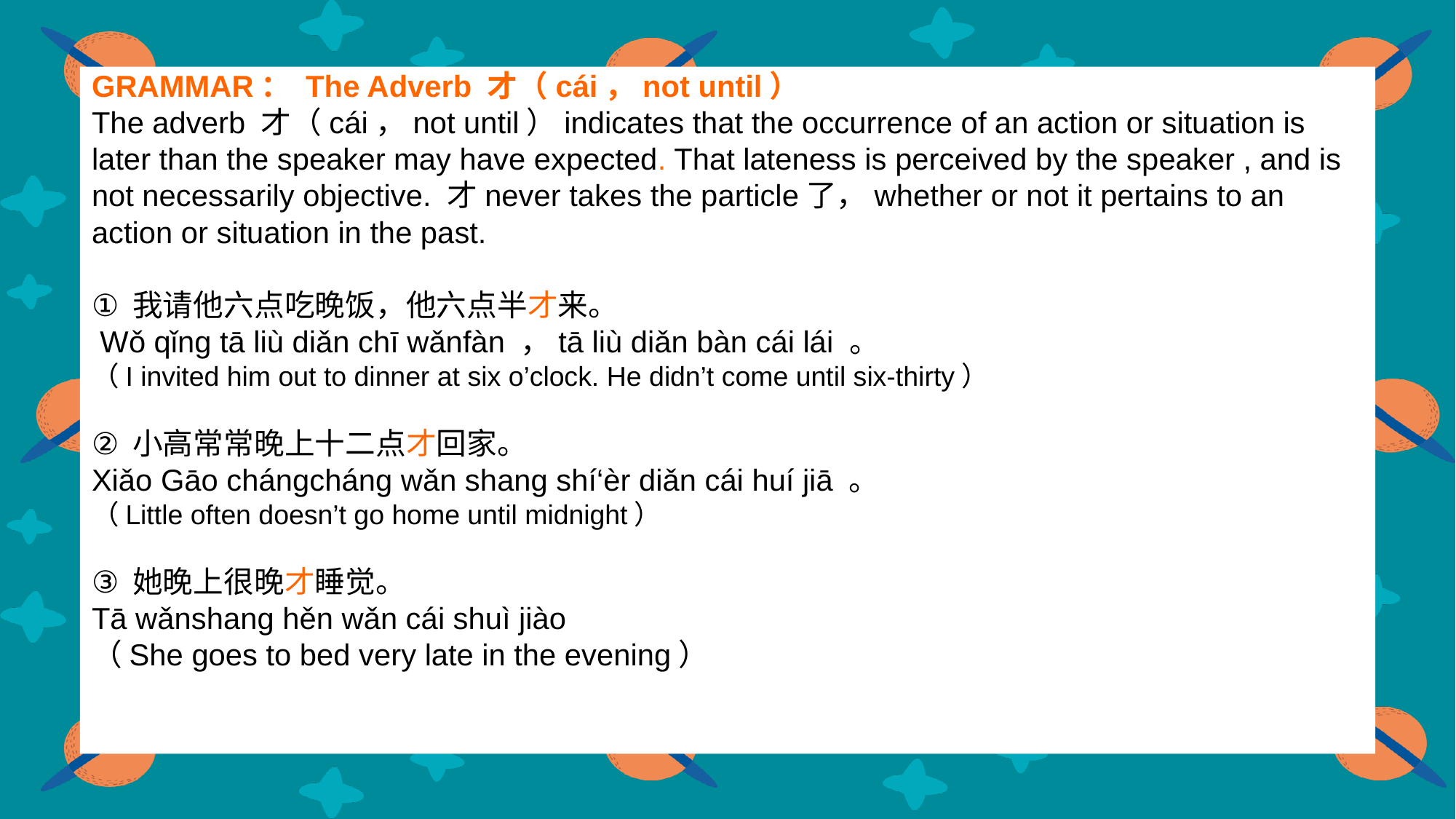

GRAMMAR： The Adverb 才（cái，not until）
The adverb 才（cái，not until）indicates that the occurrence of an action or situation is later than the speaker may have expected. That lateness is perceived by the speaker , and is not necessarily objective. 才never takes the particle了，whether or not it pertains to an action or situation in the past.

我请他六点吃晚饭，他六点半才来。
 Wǒ qǐng tā liù diǎn chī wǎnfàn ，tā liù diǎn bàn cái lái 。
（I invited him out to dinner at six o’clock. He didn’t come until six-thirty）

小高常常晚上十二点才回家。
Xiǎo Gāo chángcháng wǎn shang shí‘èr diǎn cái huí jiā 。
（Little often doesn’t go home until midnight）

她晚上很晚才睡觉。
Tā wǎnshang hěn wǎn cái shuì jiào
（She goes to bed very late in the evening）